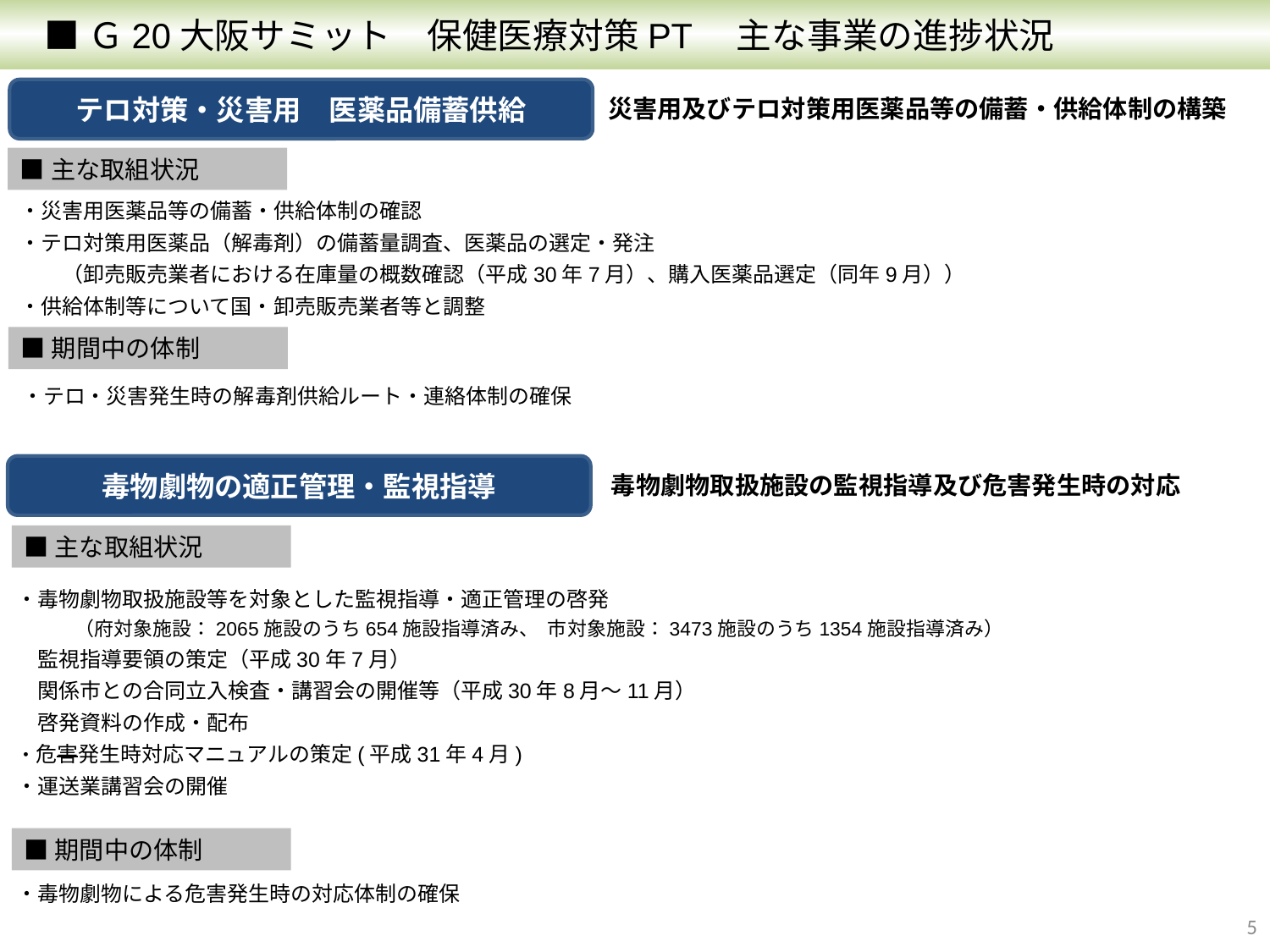

■ Ｇ20大阪サミット　保健医療対策PT　主な事業の進捗状況
テロ対策・災害用　医薬品備蓄供給
災害用及びテロ対策用医薬品等の備蓄・供給体制の構築
■主な取組状況
・災害用医薬品等の備蓄・供給体制の確認
・テロ対策用医薬品（解毒剤）の備蓄量調査、医薬品の選定・発注
　　（卸売販売業者における在庫量の概数確認（平成30年7月）、購入医薬品選定（同年9月））
・供給体制等について国・卸売販売業者等と調整
■期間中の体制
・テロ・災害発生時の解毒剤供給ルート・連絡体制の確保
毒物劇物の適正管理・監視指導
毒物劇物取扱施設の監視指導及び危害発生時の対応
■主な取組状況
・毒物劇物取扱施設等を対象とした監視指導・適正管理の啓発
　　　（府対象施設：2065施設のうち654施設指導済み、  市対象施設：3473施設のうち1354施設指導済み）
　監視指導要領の策定（平成30年7月）
　関係市との合同立入検査・講習会の開催等（平成30年8月～11月）
　啓発資料の作成・配布
・危害発生時対応マニュアルの策定(平成31年4月)
・運送業講習会の開催
■期間中の体制
・毒物劇物による危害発生時の対応体制の確保
5